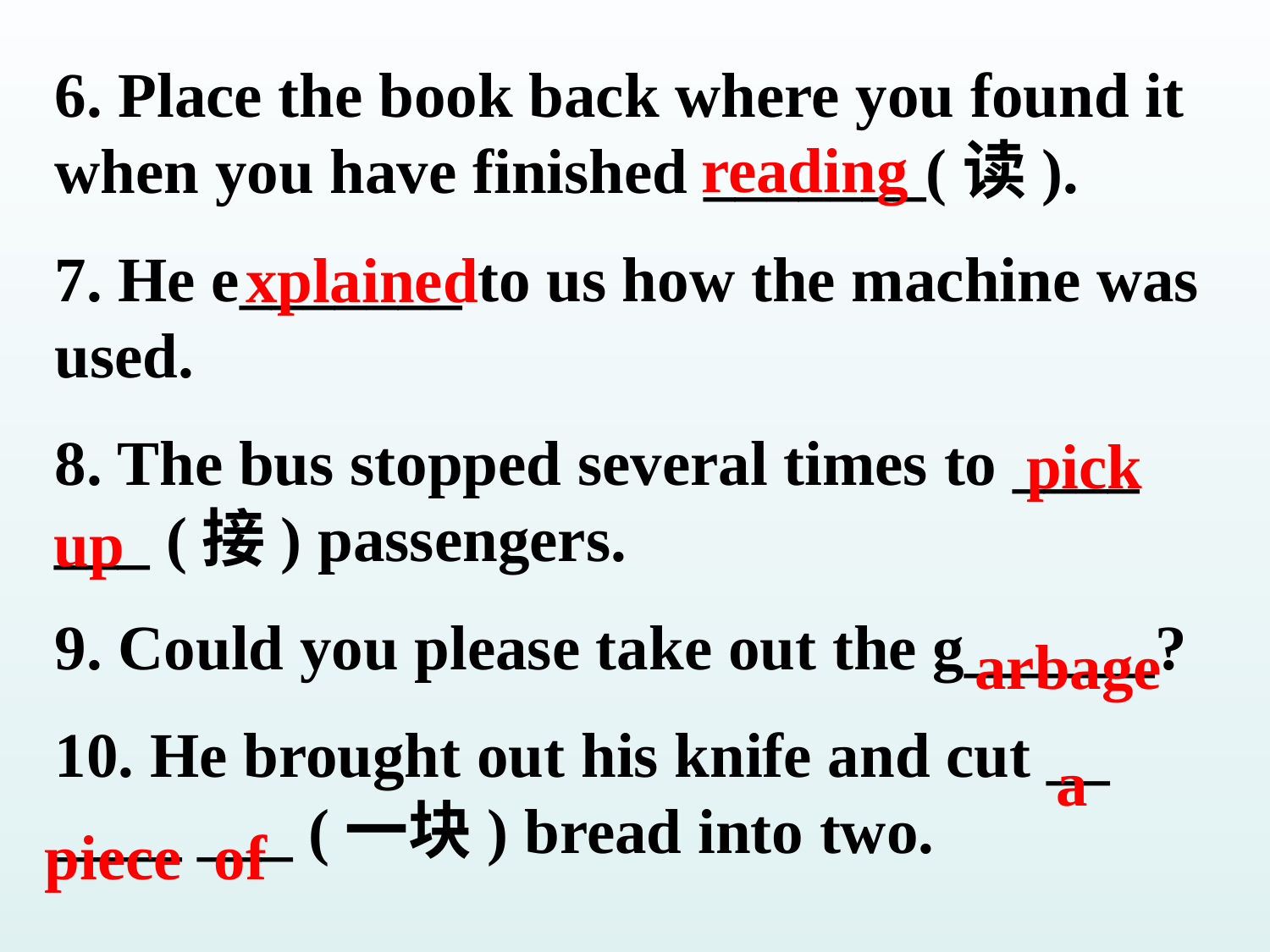

6. Place the book back where you found it when you have finished _______(读).
7. He e_______ to us how the machine was used.
8. The bus stopped several times to ____ ___ (接) passengers.
9. Could you please take out the g______?
10. He brought out his knife and cut __ ____ ___ (一块) bread into two.
reading
xplained
pick
up
arbage
a
piece
of